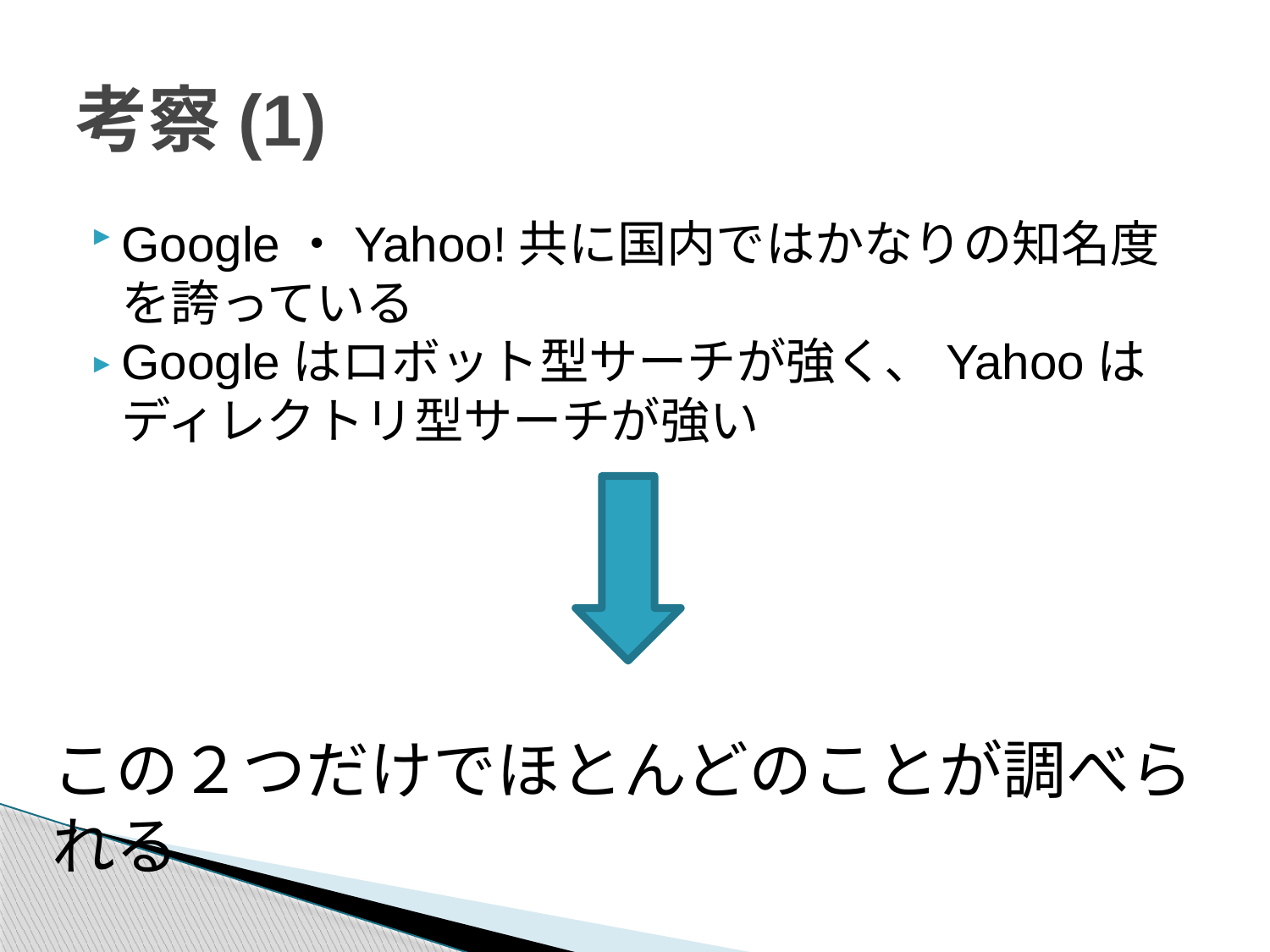

# 考察(1)

Google・Yahoo!共に国内ではかなりの知名度を誇っている
Googleはロボット型サーチが強く、Yahooはディレクトリ型サーチが強い

この２つだけでほとんどのことが調べられる